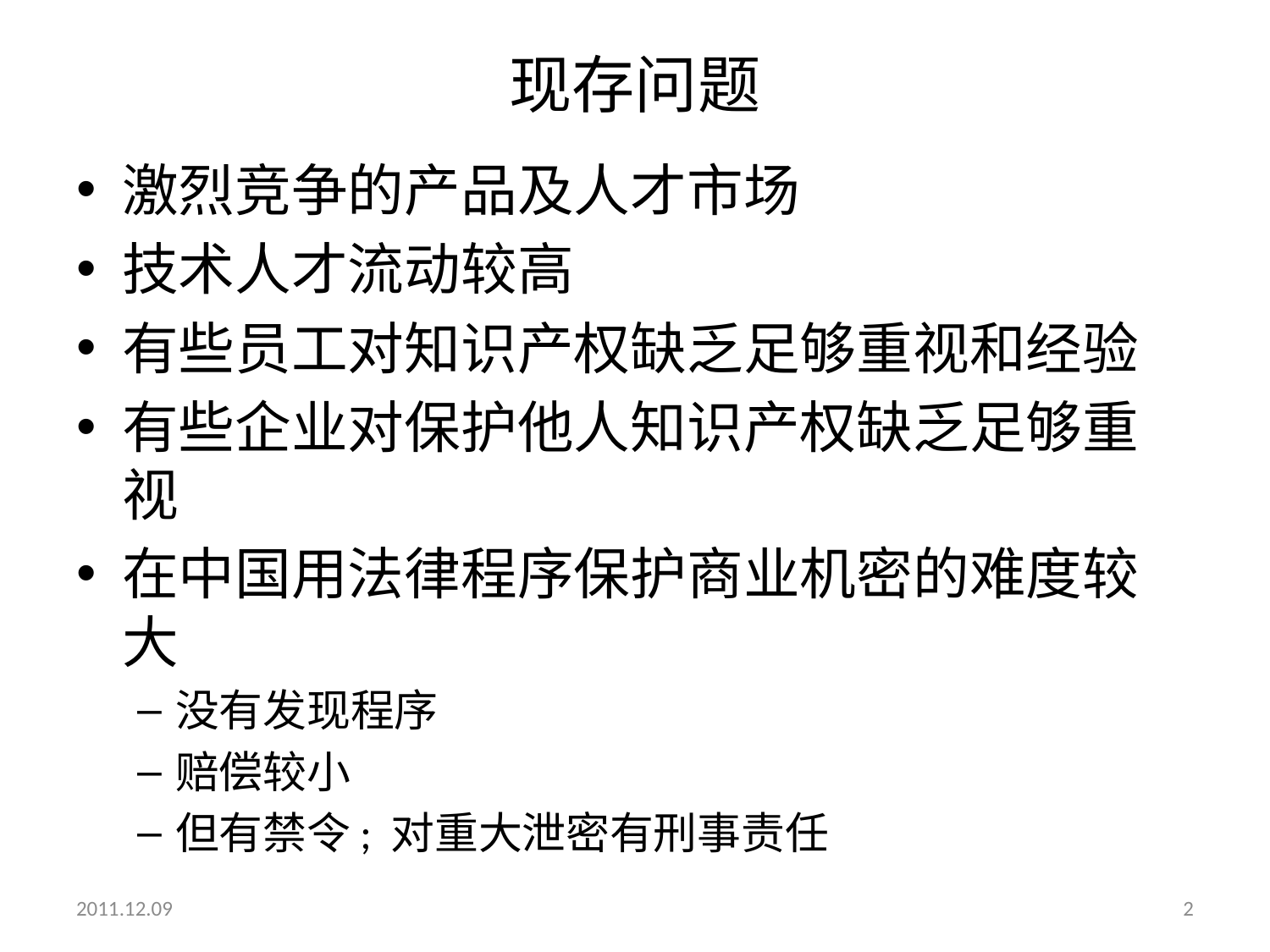

# 现存问题
激烈竞争的产品及人才市场
技术人才流动较高
有些员工对知识产权缺乏足够重视和经验
有些企业对保护他人知识产权缺乏足够重视
在中国用法律程序保护商业机密的难度较大
没有发现程序
赔偿较小
但有禁令; 对重大泄密有刑事责任

2011.12.09
2